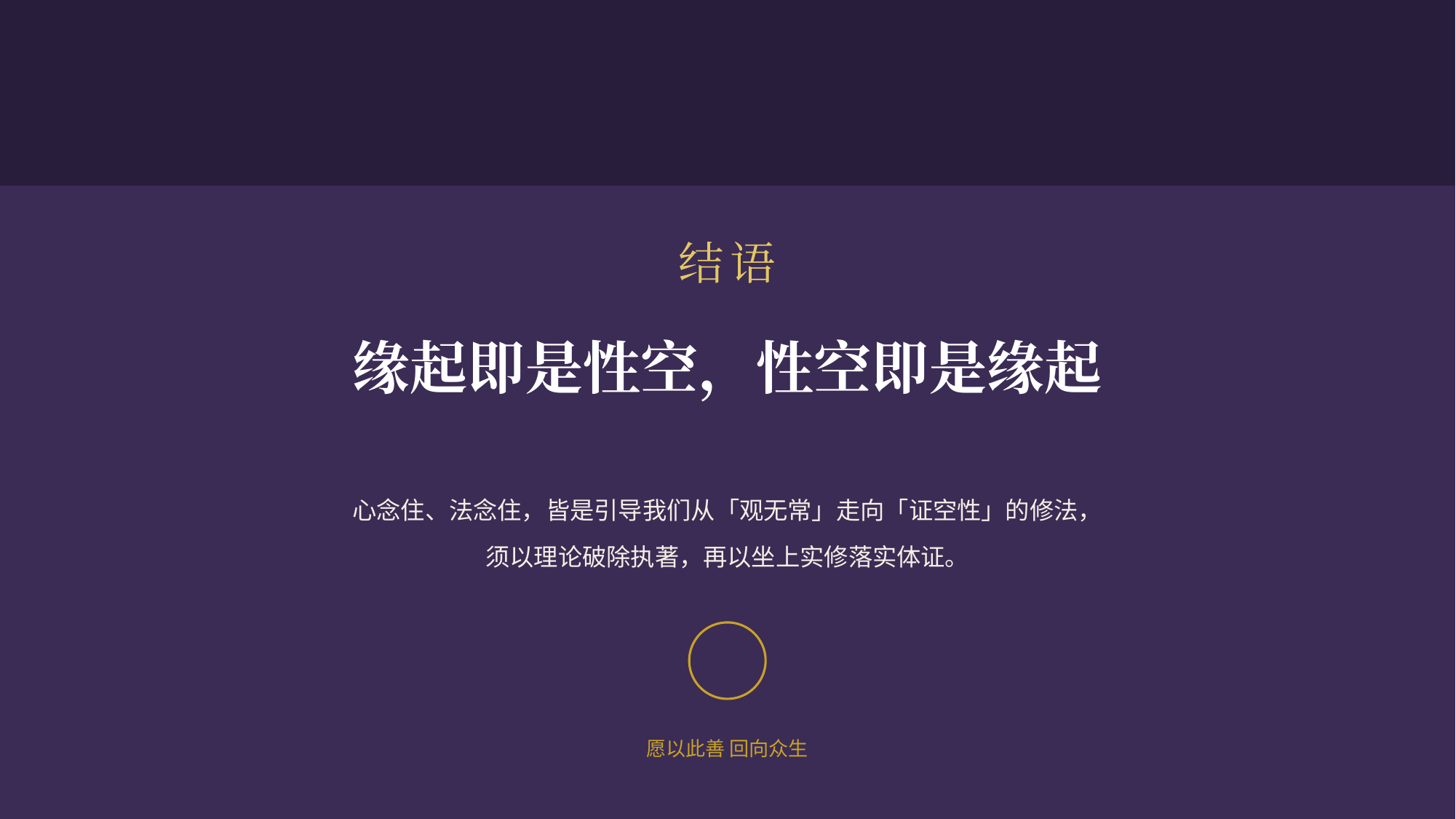

结语
缘起即是性空，性空即是缘起
心念住、法念住，皆是引导我们从「观无常」走向「证空性」的修法，
须以理论破除执著，再以坐上实修落实体证。

愿以此善 回向众生